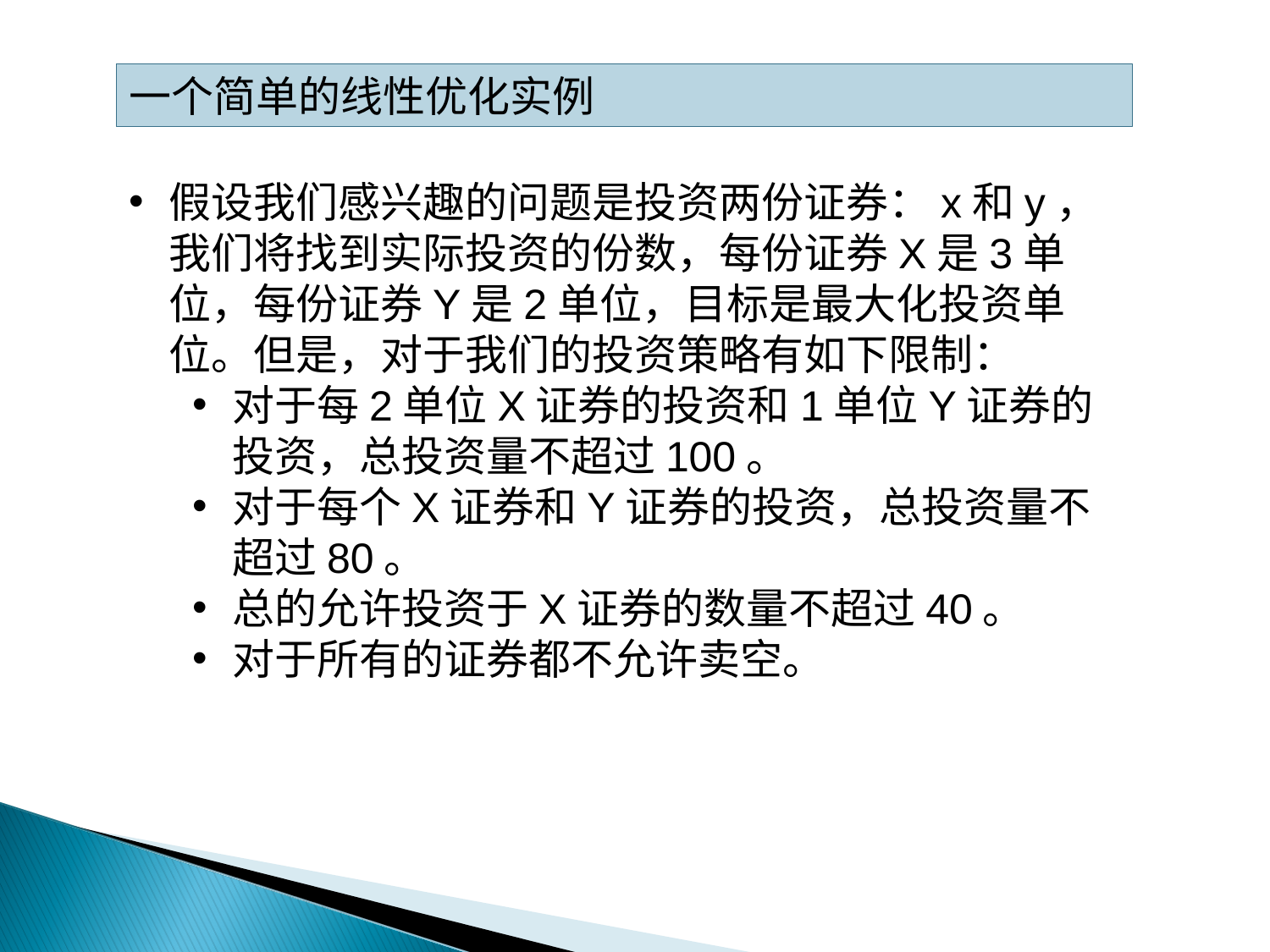

一个简单的线性优化实例
假设我们感兴趣的问题是投资两份证券：x和y，我们将找到实际投资的份数，每份证券X是3单位，每份证券Y是2单位，目标是最大化投资单位。但是，对于我们的投资策略有如下限制：
对于每2单位X证券的投资和1单位Y证券的投资，总投资量不超过100。
对于每个X证券和Y证券的投资，总投资量不超过80。
总的允许投资于X证券的数量不超过40。
对于所有的证券都不允许卖空。